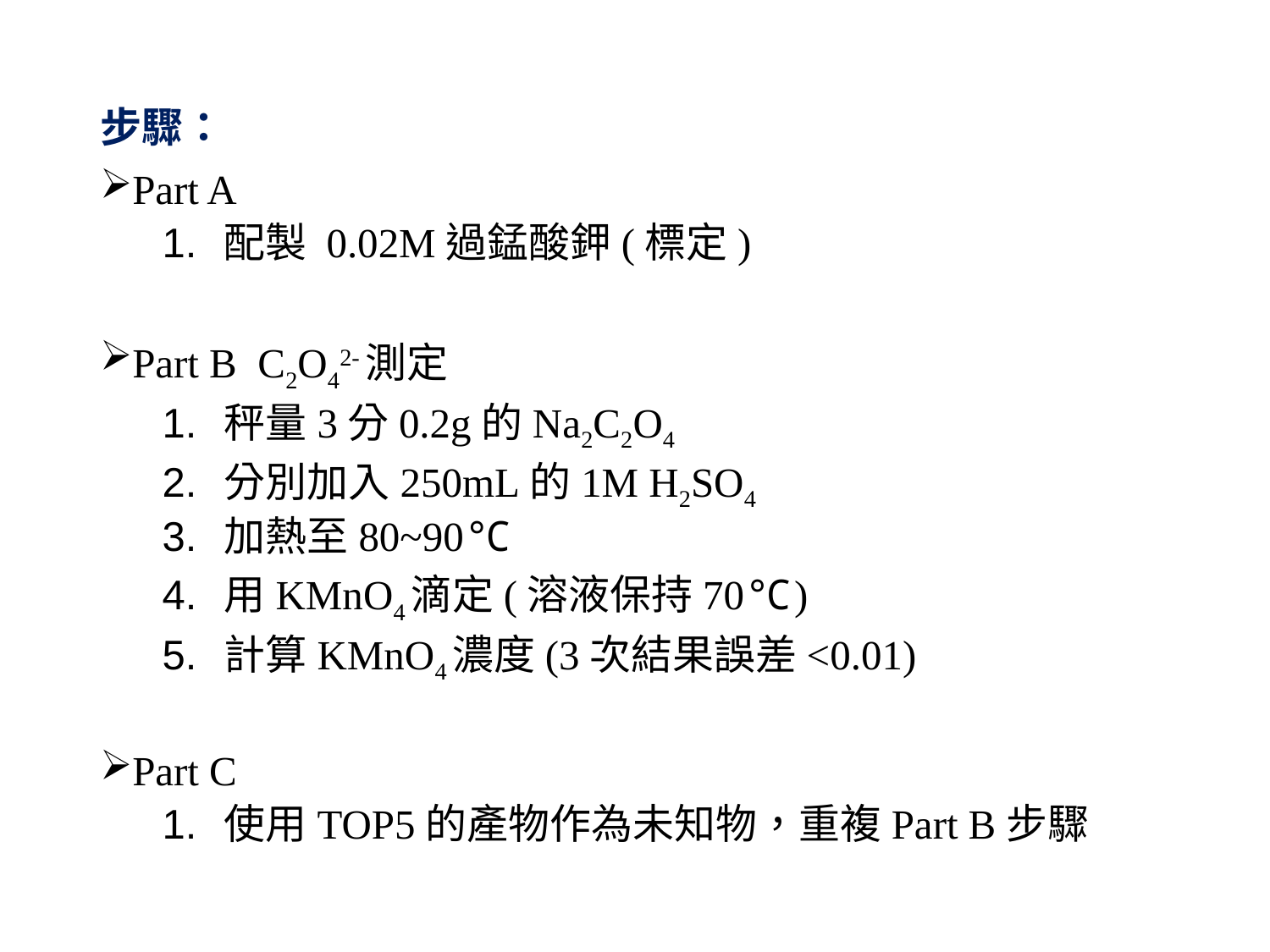

步驟：
Part A
配製 0.02M過錳酸鉀(標定)

Part B  C2O42-測定
秤量3分0.2g的Na2C2O4
分別加入250mL的1M H2SO4
加熱至80~90℃
用KMnO4滴定(溶液保持70℃)
計算KMnO4濃度(3次結果誤差<0.01)

Part C
使用TOP5的產物作為未知物，重複Part B步驟